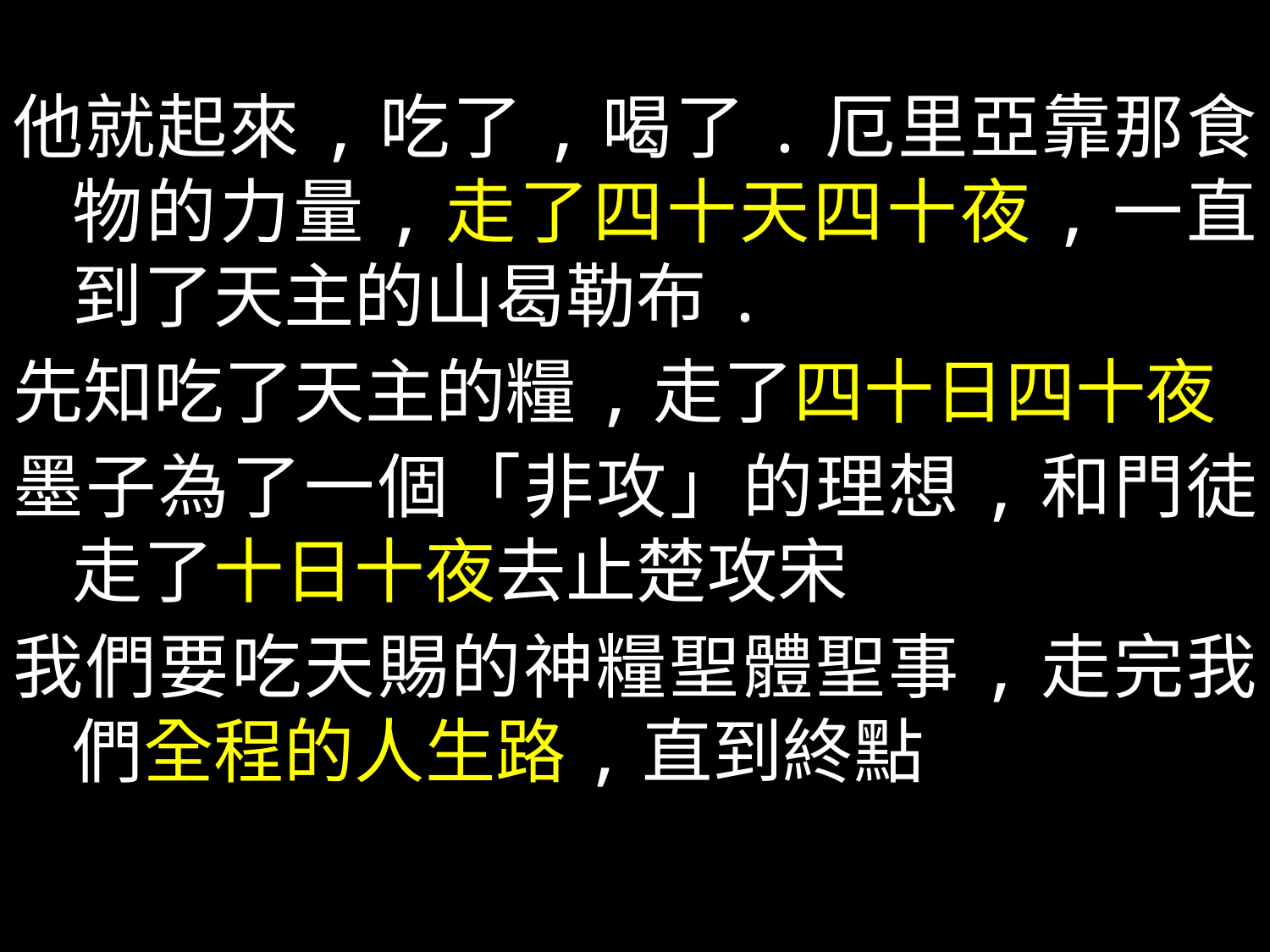

他就起來,吃了,喝了.厄里亞靠那食物的力量,走了四十天四十夜,一直到了天主的山曷勒布.
先知吃了天主的糧,走了四十日四十夜
墨子為了一個「非攻」的理想,和門徒走了十日十夜去止楚攻宋
我們要吃天賜的神糧聖體聖事,走完我們全程的人生路,直到終點